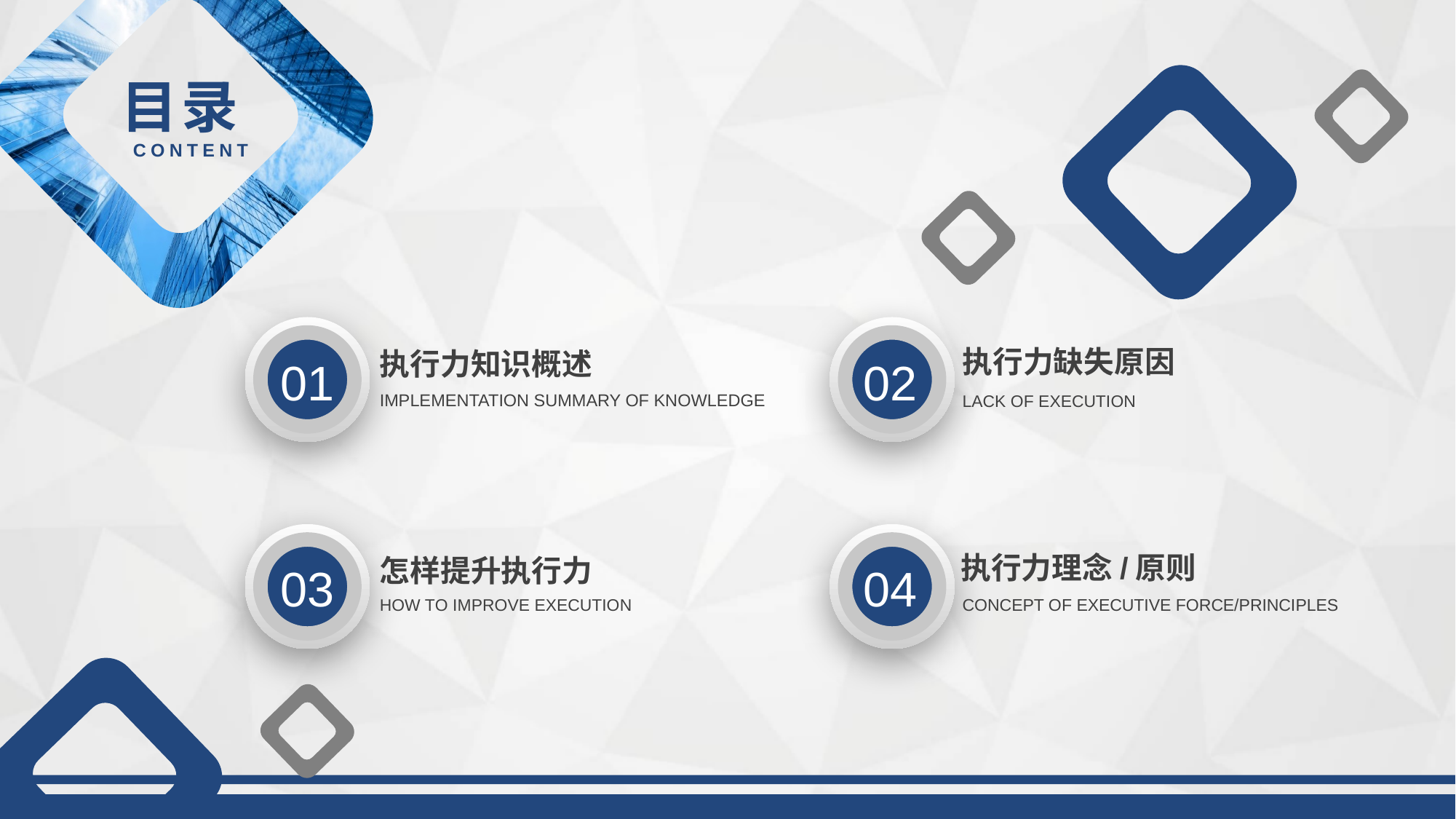

目录
CONTENT

执行力知识概述
IMPLEMENTATION SUMMARY OF KNOWLEDGE

01

02
执行力缺失原因
LACK OF EXECUTION

03
怎样提升执行力
HOW TO IMPROVE EXECUTION

04
执行力理念/原则
CONCEPT OF EXECUTIVE FORCE/PRINCIPLES